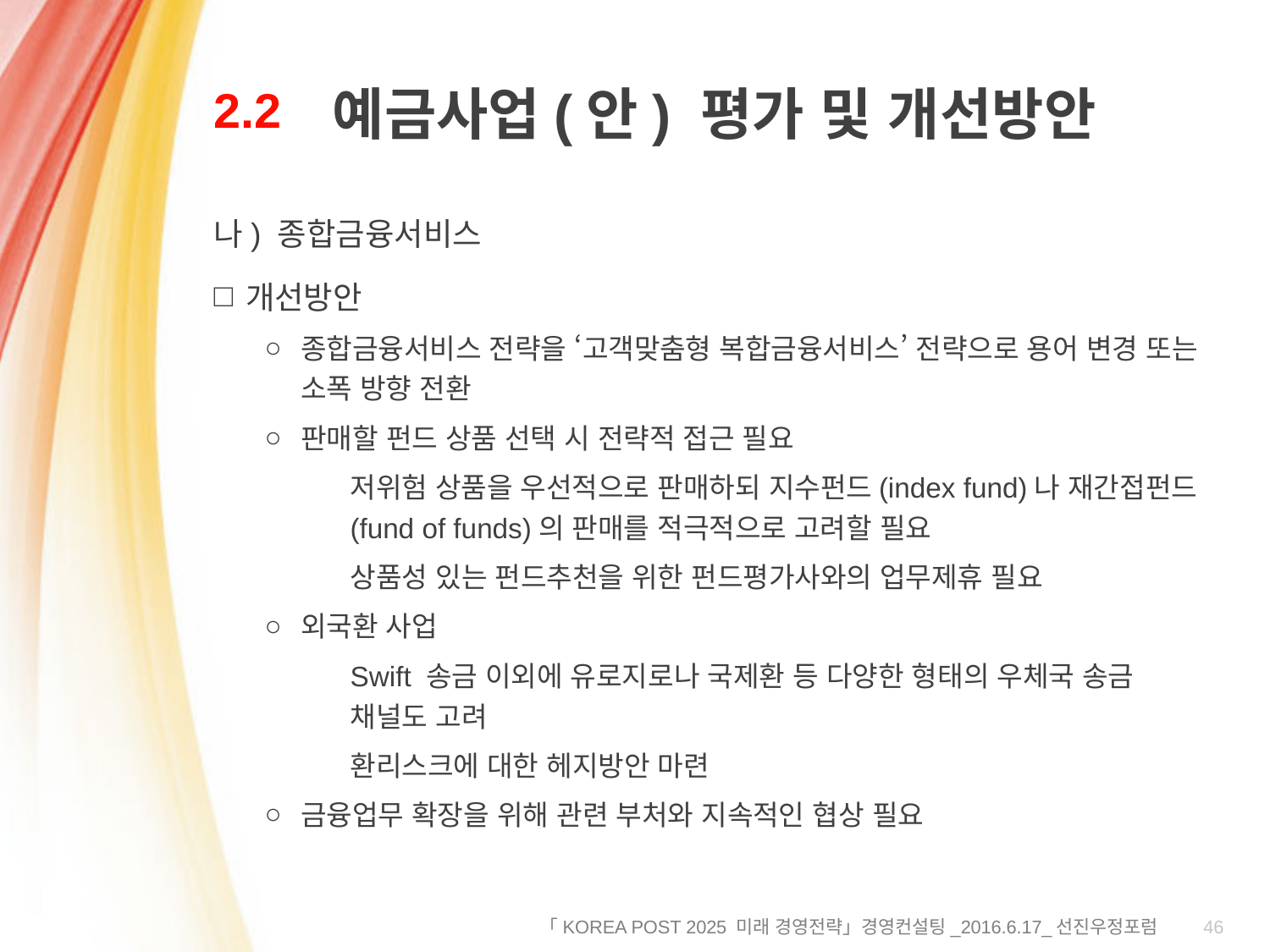

# 2.2
예금사업(안) 평가 및 개선방안
나) 종합금융서비스
개선방안
종합금융서비스 전략을 ‘고객맞춤형 복합금융서비스’ 전략으로 용어 변경 또는 소폭 방향 전환
판매할 펀드 상품 선택 시 전략적 접근 필요
저위험 상품을 우선적으로 판매하되 지수펀드(index fund)나 재간접펀드(fund of funds)의 판매를 적극적으로 고려할 필요
상품성 있는 펀드추천을 위한 펀드평가사와의 업무제휴 필요
외국환 사업
Swift 송금 이외에 유로지로나 국제환 등 다양한 형태의 우체국 송금 채널도 고려
환리스크에 대한 헤지방안 마련
금융업무 확장을 위해 관련 부처와 지속적인 협상 필요
46